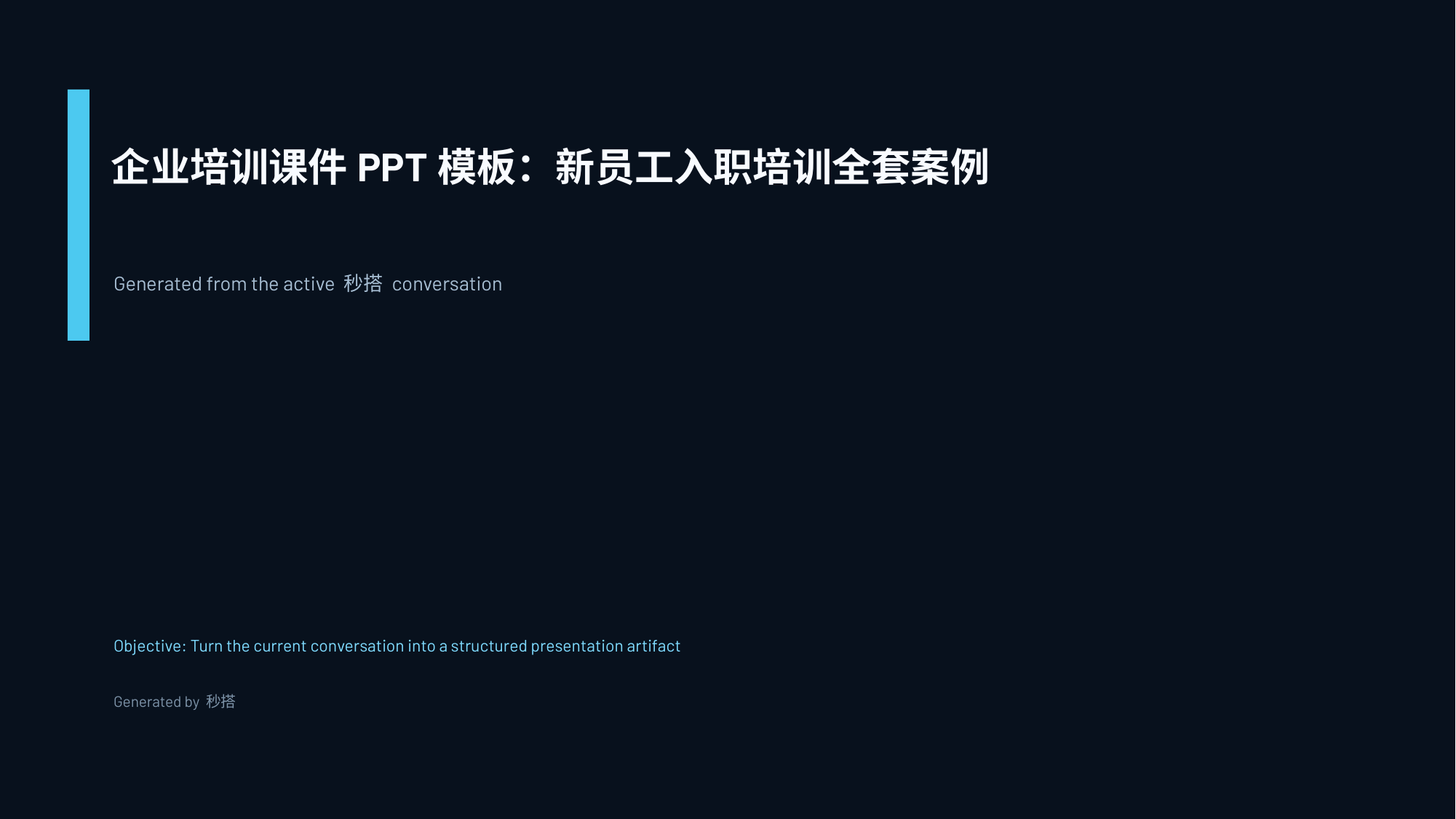

企业培训课件PPT模板：新员工入职培训全套案例
Generated from the active 秒搭 conversation
Objective: Turn the current conversation into a structured presentation artifact
Generated by 秒搭